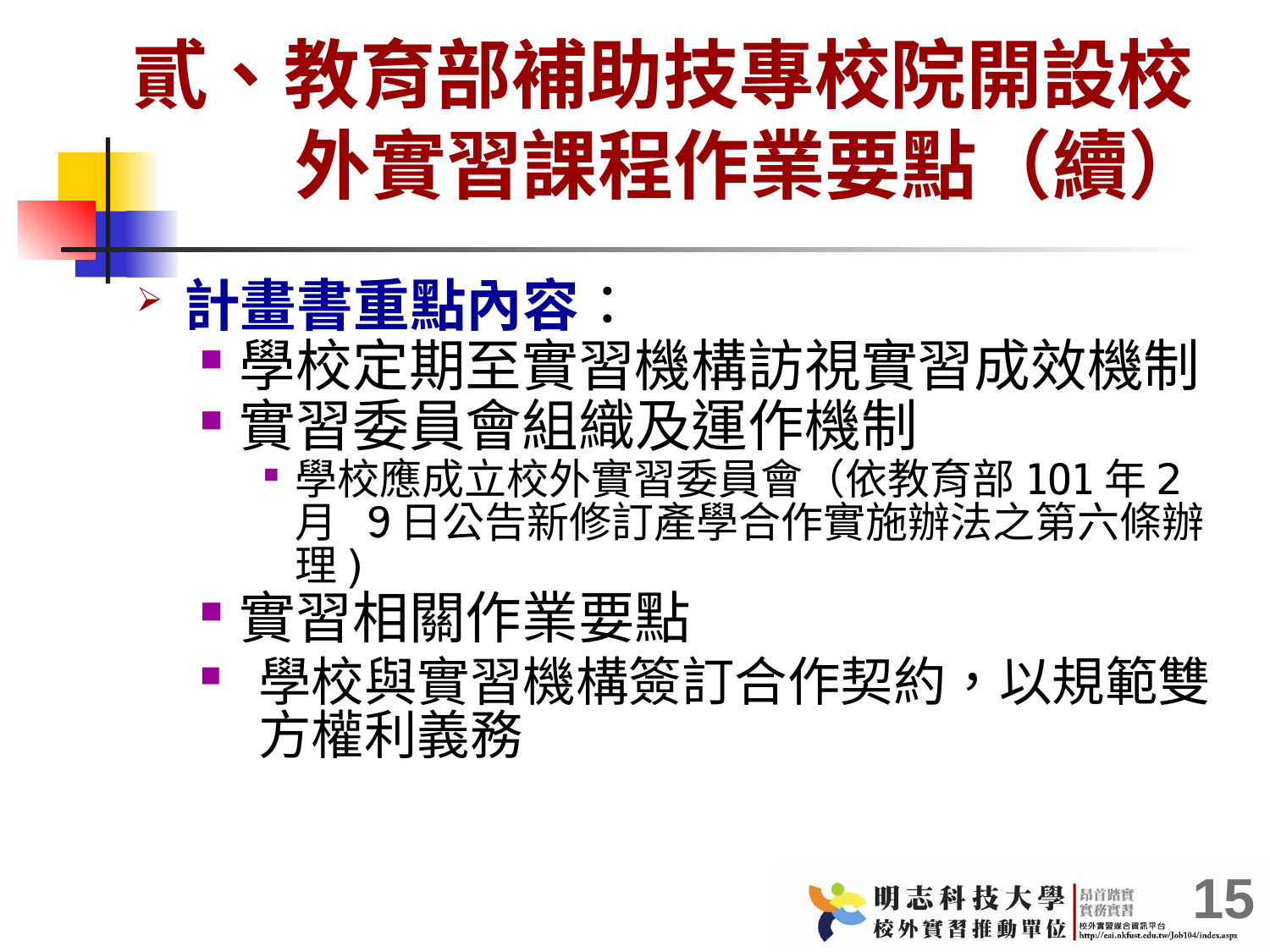

# 貳、教育部補助技專校院開設校外實習課程作業要點（續）
計畫書重點內容：
學校定期至實習機構訪視實習成效機制
實習委員會組織及運作機制
學校應成立校外實習委員會（依教育部101年2月  9日公告新修訂產學合作實施辦法之第六條辦理)
實習相關作業要點
學校與實習機構簽訂合作契約，以規範雙方權利義務
15